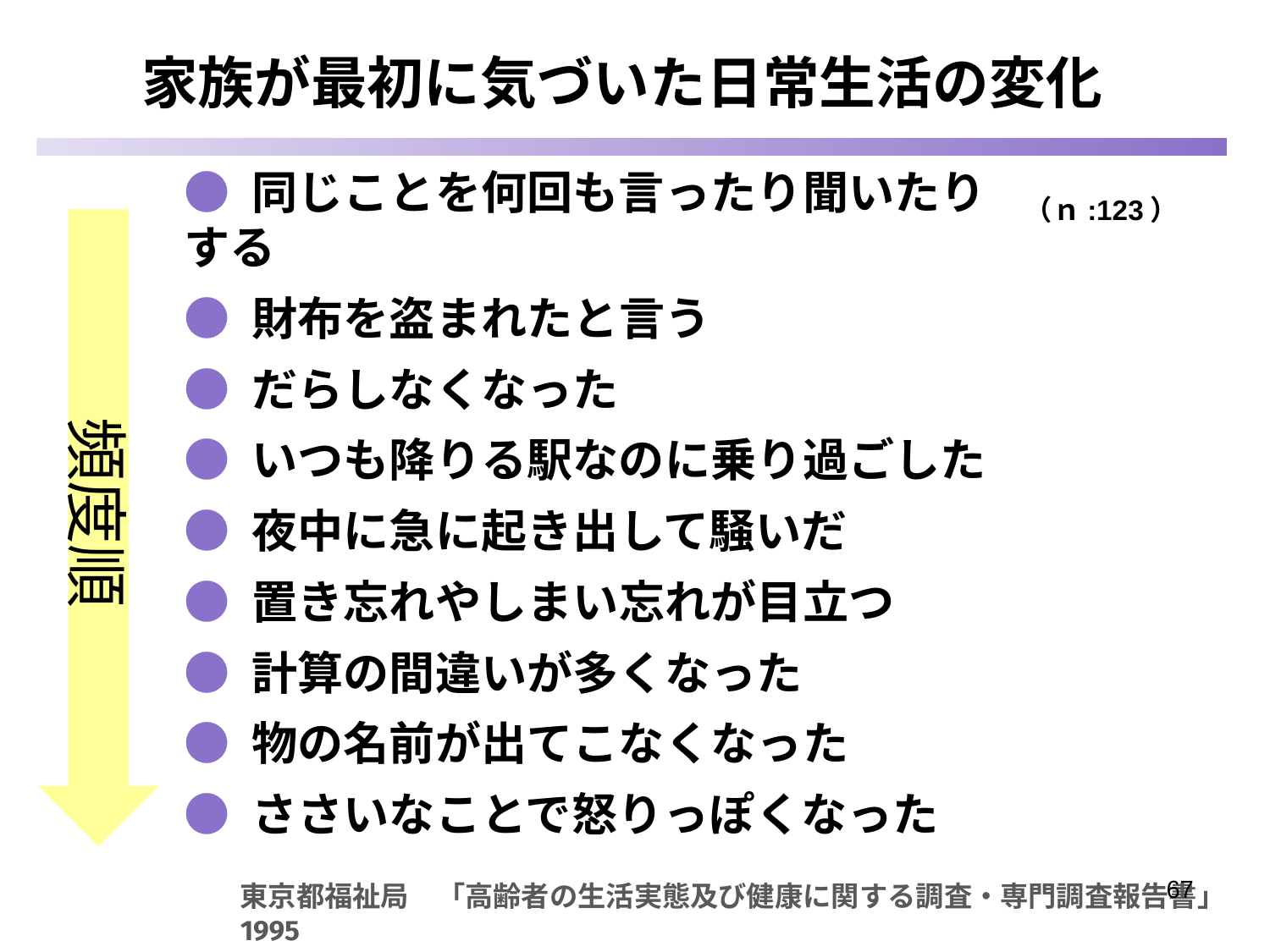

家族が最初に気づいた日常生活の変化

　（ｎ:123）
● 同じことを何回も言ったり聞いたりする
● 財布を盗まれたと言う
● だらしなくなった
● いつも降りる駅なのに乗り過ごした
● 夜中に急に起き出して騒いだ
● 置き忘れやしまい忘れが目立つ
● 計算の間違いが多くなった
● 物の名前が出てこなくなった
● ささいなことで怒りっぽくなった
頻度順
67
東京都福祉局　「高齢者の生活実態及び健康に関する調査・専門調査報告書」1995